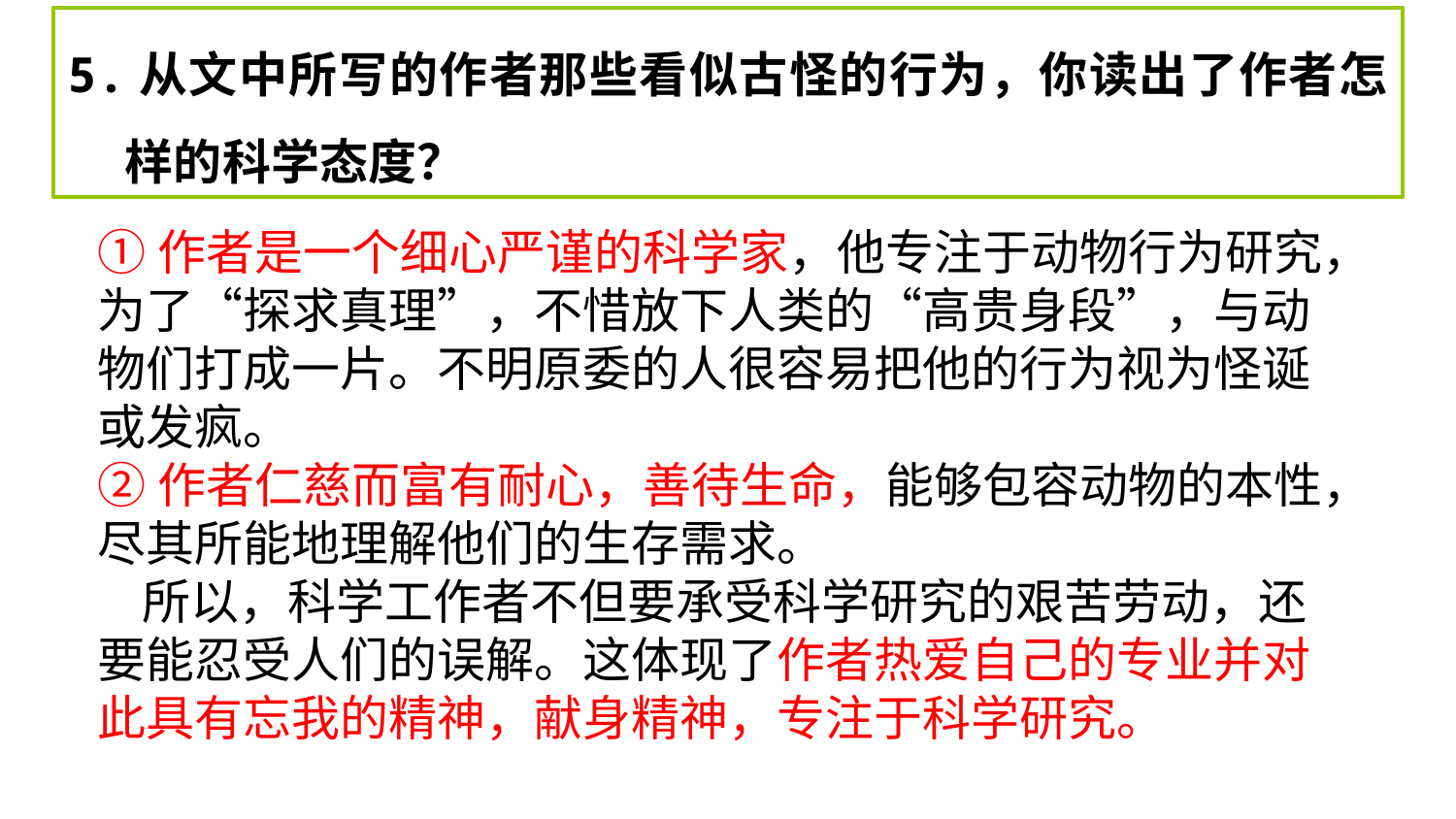

5.从文中所写的作者那些看似古怪的行为，你读出了作者怎样的科学态度？
①作者是一个细心严谨的科学家，他专注于动物行为研究，为了“探求真理”，不惜放下人类的“高贵身段”，与动物们打成一片。不明原委的人很容易把他的行为视为怪诞或发疯。
②作者仁慈而富有耐心，善待生命，能够包容动物的本性，尽其所能地理解他们的生存需求。
   所以，科学工作者不但要承受科学研究的艰苦劳动，还要能忍受人们的误解。这体现了作者热爱自己的专业并对此具有忘我的精神，献身精神，专注于科学研究。